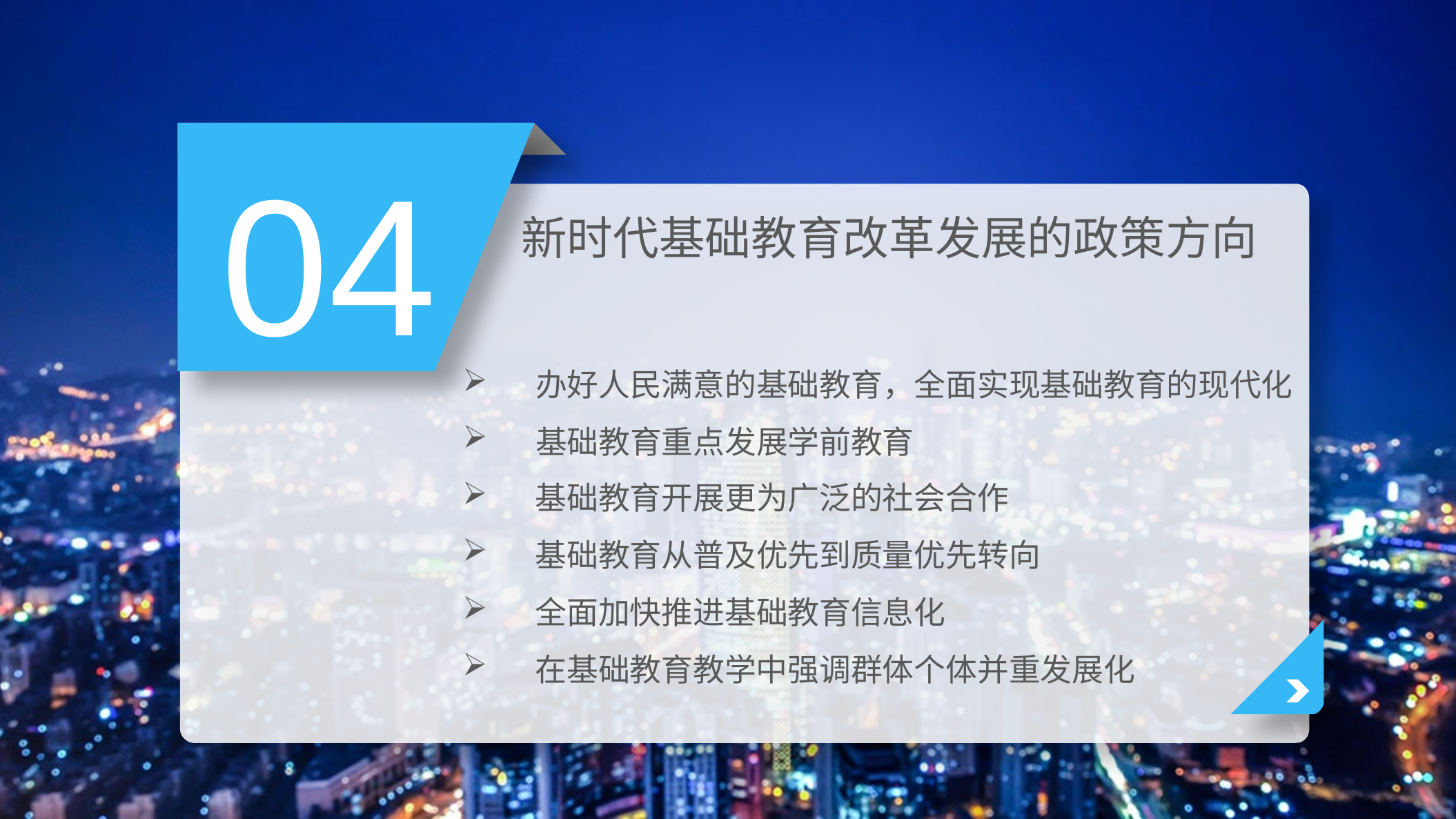

04

新时代基础教育改革发展的政策方向
办好人民满意的基础教育，全面实现基础教育的现代化
基础教育重点发展学前教育
基础教育开展更为广泛的社会合作
基础教育从普及优先到质量优先转向
全面加快推进基础教育信息化
在基础教育教学中强调群体个体并重发展化